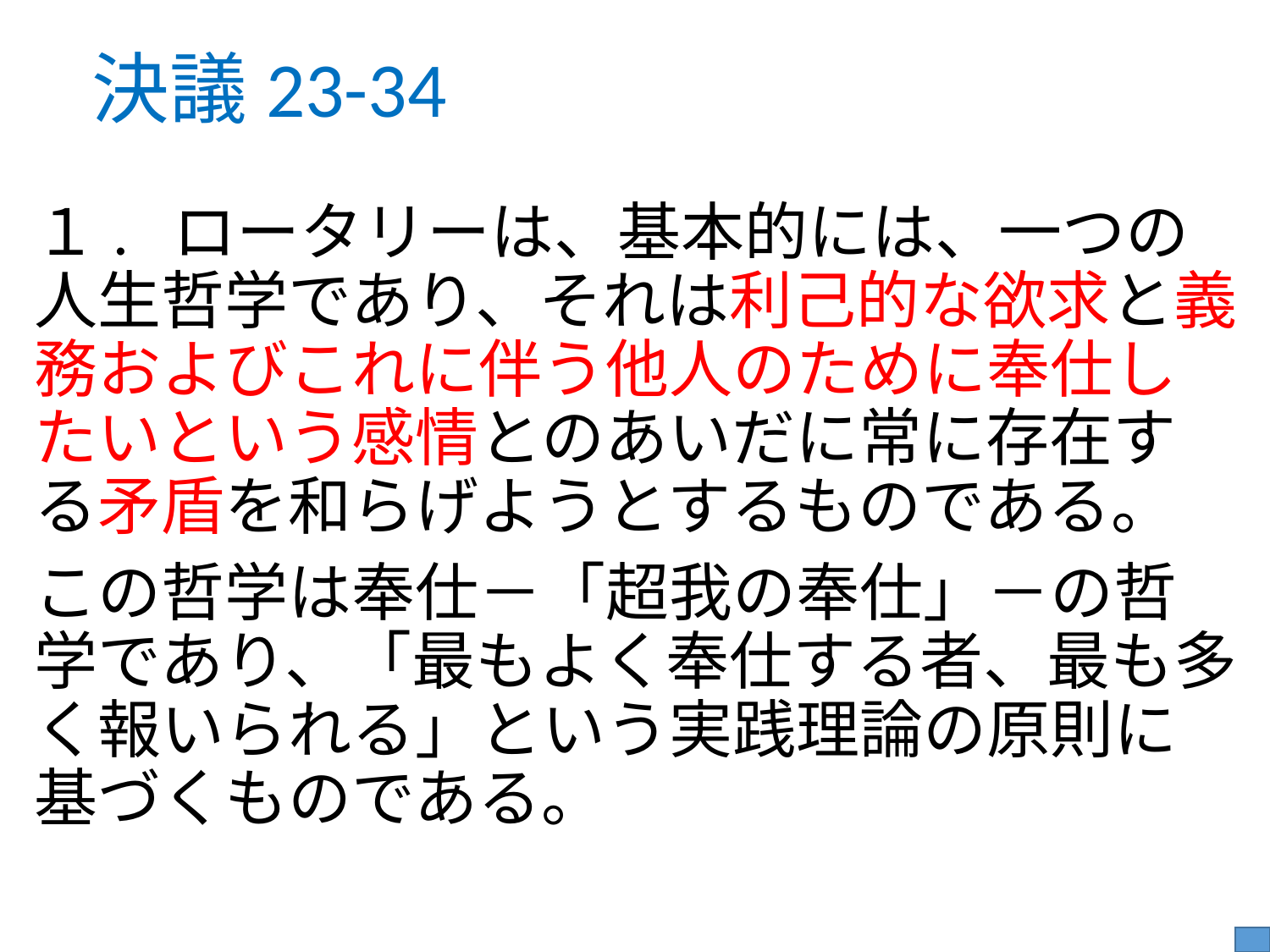

# 決議23-34
１.  ロータリーは、基本的には、一つの人生哲学であり、それは利己的な欲求と義務およびこれに伴う他人のために奉仕したいという感情とのあいだに常に存在する矛盾を和らげようとするものである。
この哲学は奉仕－「超我の奉仕」－の哲学であり、「最もよく奉仕する者、最も多く報いられる」という実践理論の原則に基づくものである。